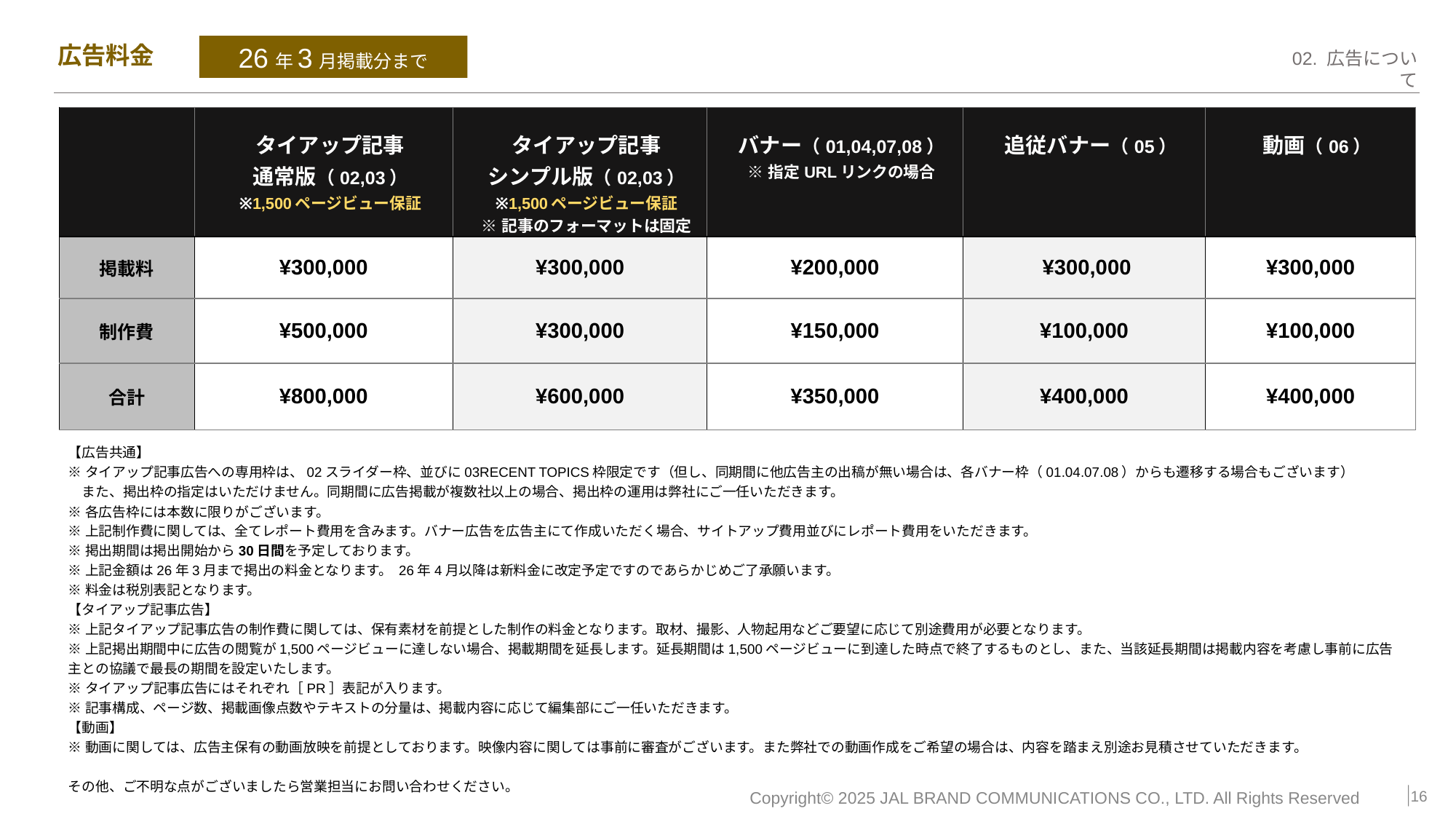

26年3月掲載分まで
# 広告料金
| 料金／掲載枠 | タイアップ記事 通常版（02,03） ※1,500ページビュー保証 | タイアップ記事 シンプル版（02,03） ※1,500ページビュー保証 ※記事のフォーマットは固定 | バナー（01,04,07,08） ※指定URLリンクの場合 | 追従バナー（05） | 動画（06） |
| --- | --- | --- | --- | --- | --- |
| 掲載料 | ¥300,000 | ¥300,000 | ¥200,000 | ¥300,000 | ¥300,000 |
| 制作費 | ¥500,000 | ¥300,000 | ¥150,000 | ¥100,000 | ¥100,000 |
| 合計 | ¥800,000 | ¥600,000 | ¥350,000 | ¥400,000 | ¥400,000 |

【広告共通】
※タイアップ記事広告への専用枠は、02スライダー枠、並びに03RECENT TOPICS枠限定です（但し、同期間に他広告主の出稿が無い場合は、各バナー枠（01.04.07.08）からも遷移する場合もございます）
　また、掲出枠の指定はいただけません。同期間に広告掲載が複数社以上の場合、掲出枠の運用は弊社にご一任いただきます。
※各広告枠には本数に限りがございます。
※上記制作費に関しては、全てレポート費用を含みます。バナー広告を広告主にて作成いただく場合、サイトアップ費用並びにレポート費用をいただきます。
※掲出期間は掲出開始から30日間を予定しております。
※上記金額は26年3月まで掲出の料金となります。 26年4月以降は新料金に改定予定ですのであらかじめご了承願います。
※料金は税別表記となります。
【タイアップ記事広告】
※上記タイアップ記事広告の制作費に関しては、保有素材を前提とした制作の料金となります。取材、撮影、人物起用などご要望に応じて別途費用が必要となります。
※上記掲出期間中に広告の閲覧が1,500ページビューに達しない場合、掲載期間を延長します。延長期間は1,500ページビューに到達した時点で終了するものとし、また、当該延長期間は掲載内容を考慮し事前に広告主との協議で最長の期間を設定いたします。
※タイアップ記事広告にはそれぞれ［PR］表記が入ります。
※記事構成、ページ数、掲載画像点数やテキストの分量は、掲載内容に応じて編集部にご一任いただきます。
【動画】
※動画に関しては、広告主保有の動画放映を前提としております。映像内容に関しては事前に審査がございます。また弊社での動画作成をご希望の場合は、内容を踏まえ別途お見積させていただきます。

その他、ご不明な点がございましたら営業担当にお問い合わせください。
16
Copyright© 2025 JAL BRAND COMMUNICATIONS CO., LTD. All Rights Reserved　　｜